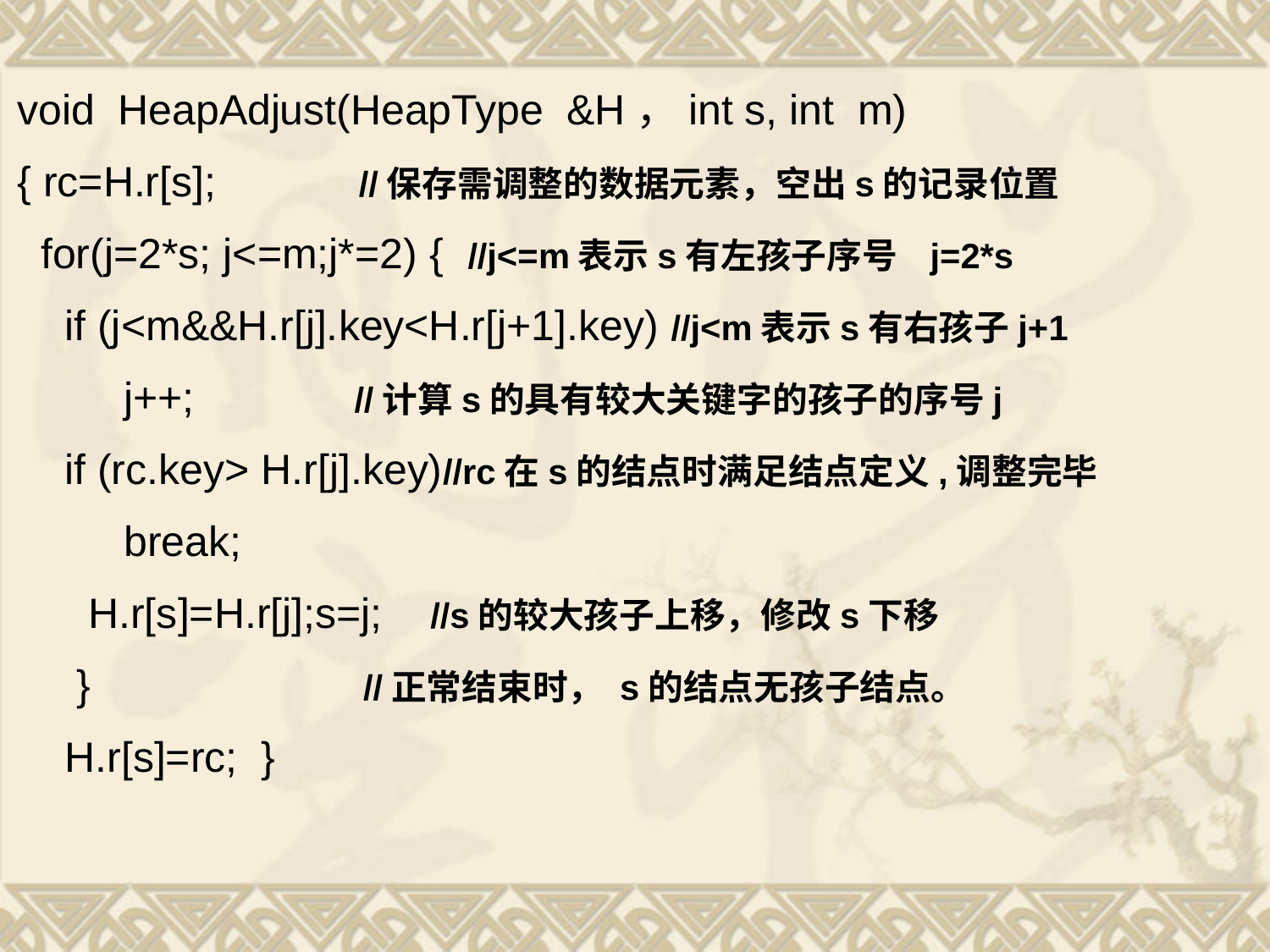

void  HeapAdjust(HeapType  &H，int s, int  m)
{ rc=H.r[s];            //保存需调整的数据元素，空出s的记录位置
  for(j=2*s; j<=m;j*=2) {  //j<=m表示s有左孩子序号   j=2*s
    if (j<m&&H.r[j].key<H.r[j+1].key) //j<m表示s有右孩子j+1
         j++;              //计算s的具有较大关键字的孩子的序号j
    if (rc.key> H.r[j].key)//rc在s的结点时满足结点定义,调整完毕
         break;
      H.r[s]=H.r[j];s=j;    //s的较大孩子上移，修改s下移
     }                       //正常结束时， s的结点无孩子结点。
    H.r[s]=rc;  }